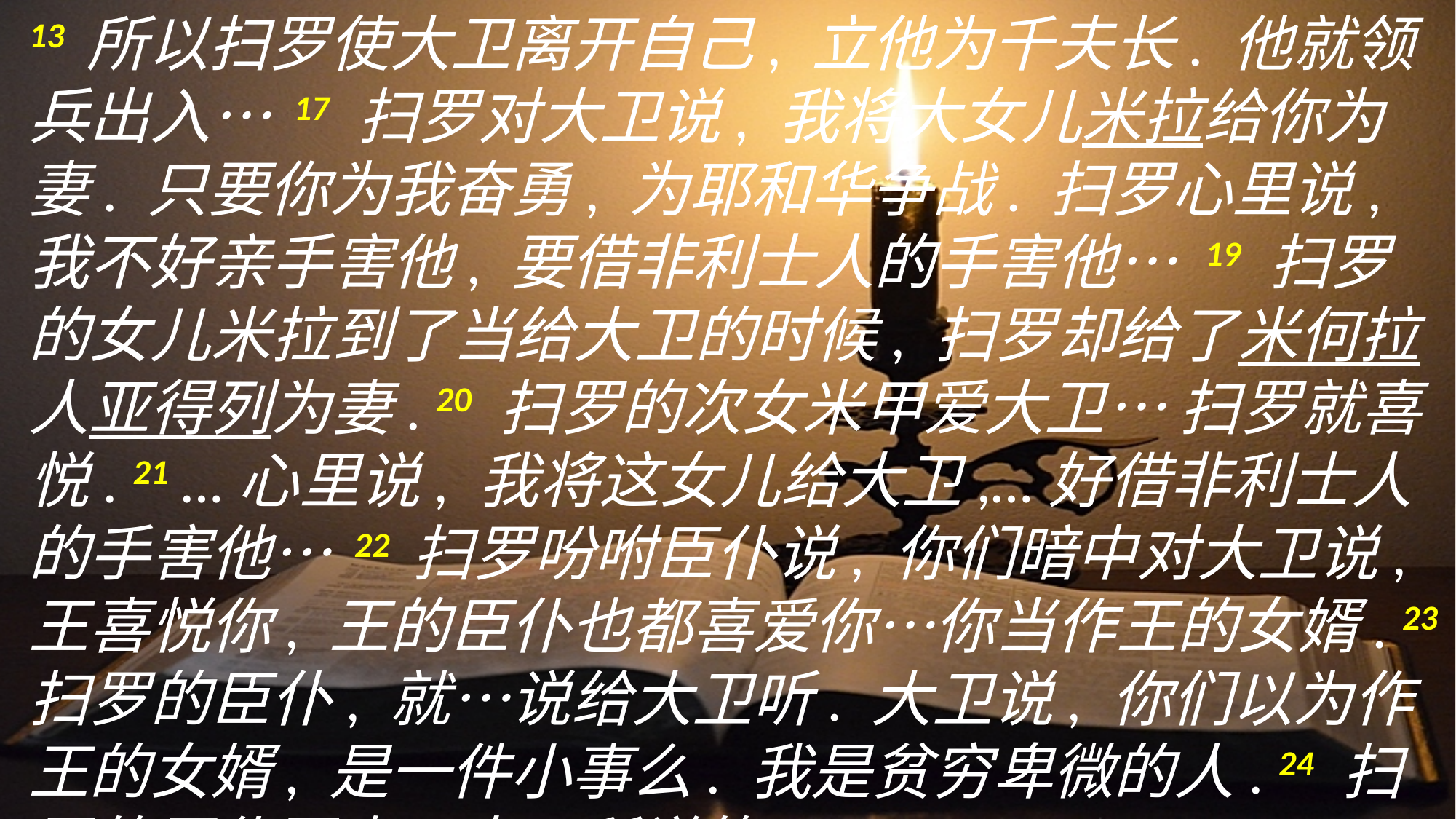

13 所以扫罗使大卫离开自己, 立他为千夫长. 他就领兵出入… 17 扫罗对大卫说, 我将大女儿米拉给你为妻. 只要你为我奋勇, 为耶和华争战. 扫罗心里说, 我不好亲手害他, 要借非利士人的手害他… 19 扫罗的女儿米拉到了当给大卫的时候, 扫罗却给了米何拉人亚得列为妻. 20 扫罗的次女米甲爱大卫… 扫罗就喜悦. 21 …心里说, 我将这女儿给大卫,…好借非利士人的手害他… 22 扫罗吩咐臣仆说, 你们暗中对大卫说, 王喜悦你, 王的臣仆也都喜爱你…你当作王的女婿. 23 扫罗的臣仆, 就…说给大卫听. 大卫说, 你们以为作王的女婿, 是一件小事么. 我是贫穷卑微的人. 24 扫罗的臣仆回奏…大卫所说的,…